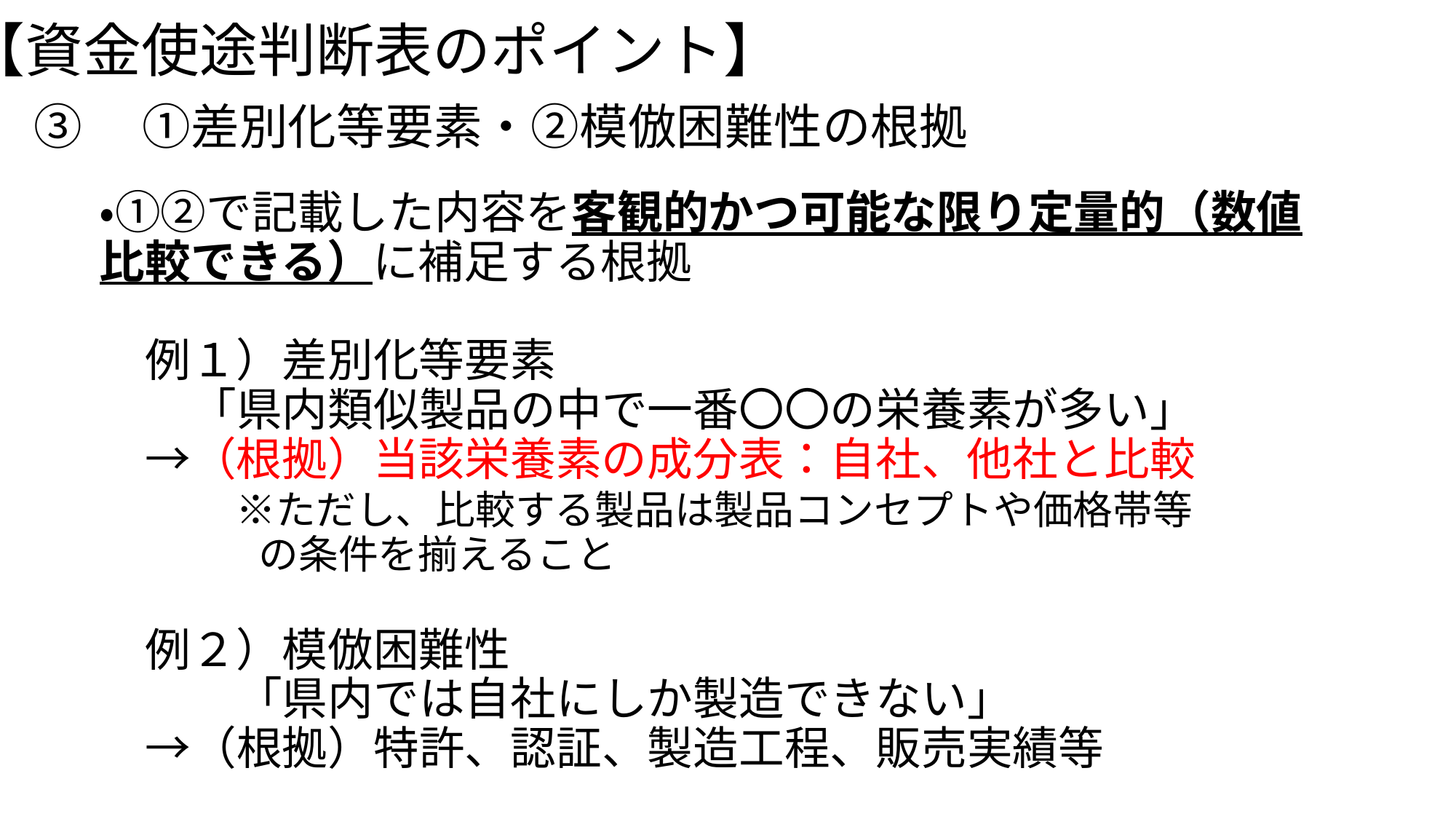

# 【資金使途判断表のポイント】
③　①差別化等要素・②模倣困難性の根拠
・①②で記載した内容を客観的かつ可能な限り定量的（数値比較できる）に補足する根拠

　例１）差別化等要素
　　「県内類似製品の中で一番〇〇の栄養素が多い」
　→（根拠）当該栄養素の成分表：自社、他社と比較
　　　※ただし、比較する製品は製品コンセプトや価格帯等
　　　　の条件を揃えること

　例２）模倣困難性
　　　「県内では自社にしか製造できない」
　→（根拠）特許、認証、製造工程、販売実績等